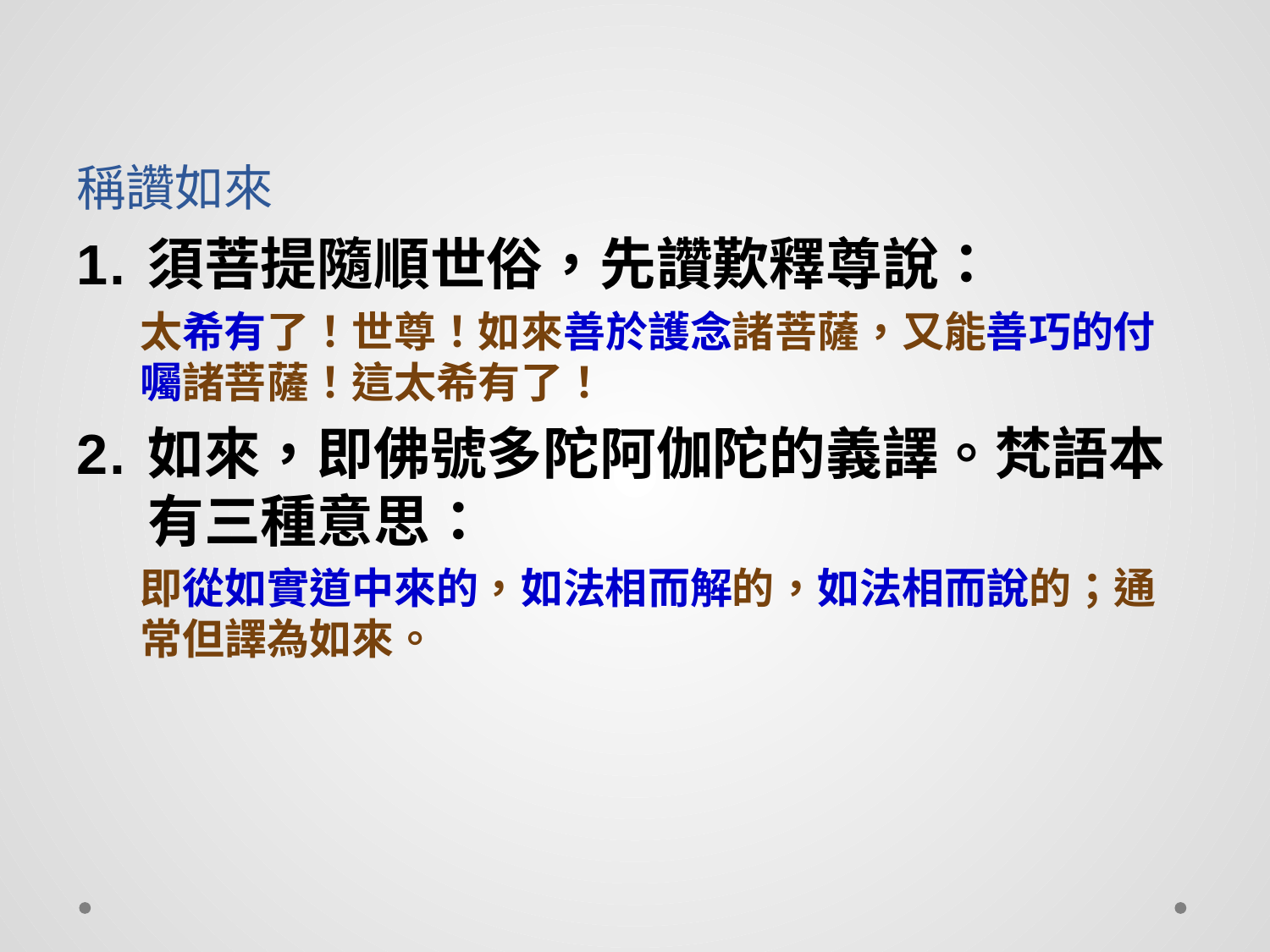

# 稱讚如來
須菩提隨順世俗，先讚歎釋尊說：
太希有了！世尊！如來善於護念諸菩薩，又能善巧的付囑諸菩薩！這太希有了！
如來，即佛號多陀阿伽陀的義譯。梵語本有三種意思：
即從如實道中來的，如法相而解的，如法相而說的；通常但譯為如來。